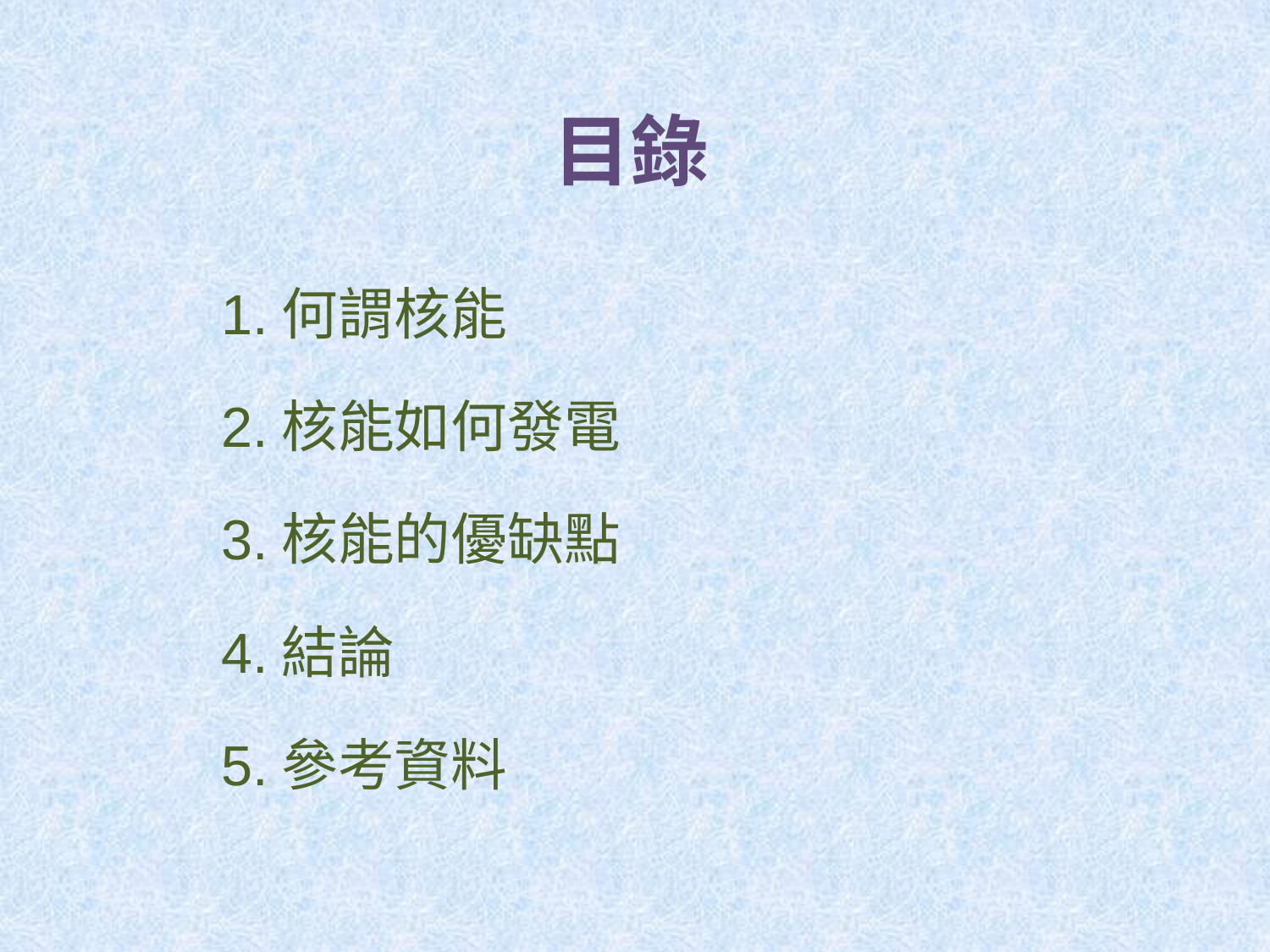

# 目錄
1.何謂核能
2.核能如何發電
3.核能的優缺點
4.結論
5.參考資料